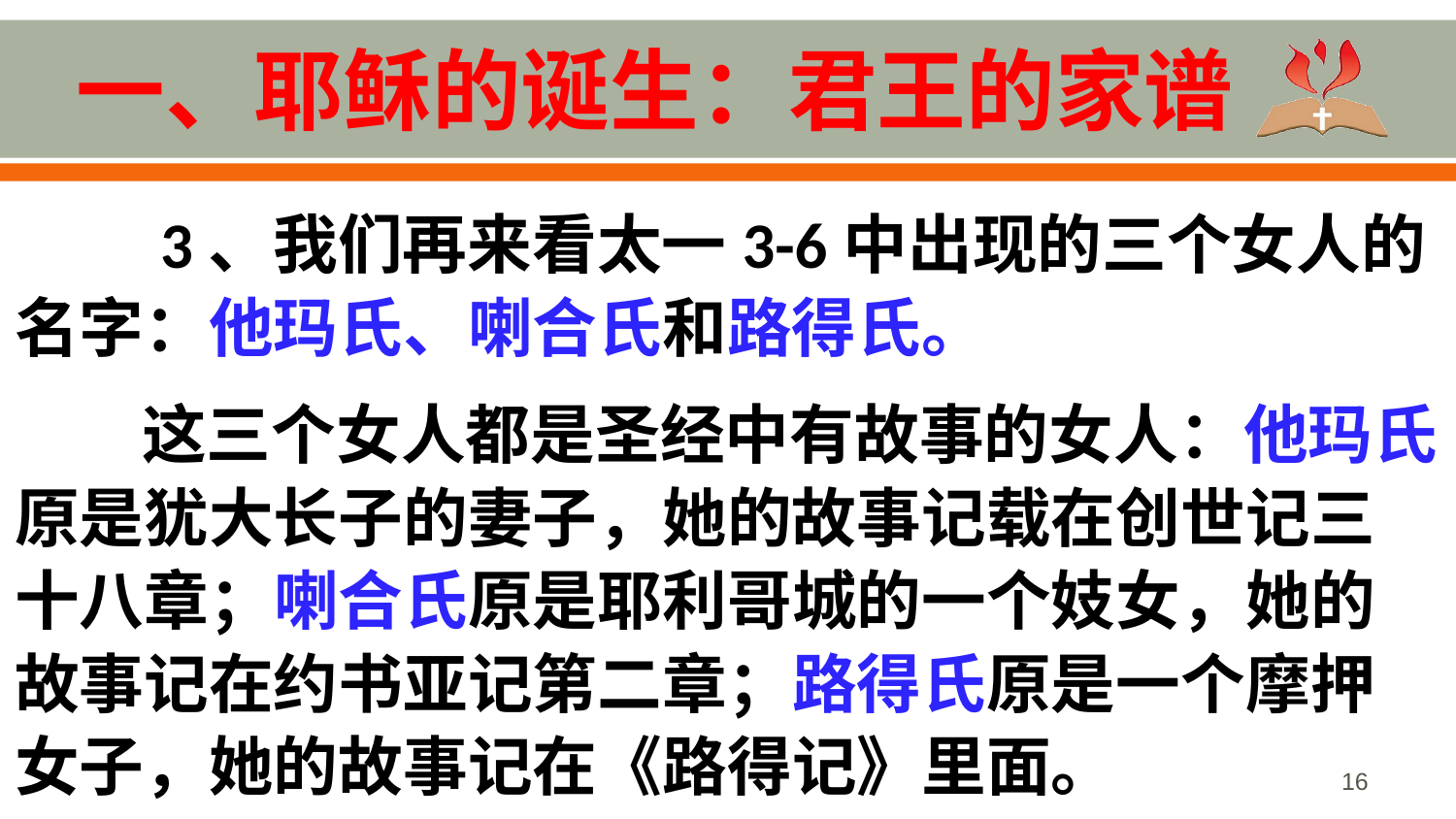

# 一、耶稣的诞生：君王的家谱
          3、我们再来看太一3-6中出现的三个女人的名字：他玛氏、喇合氏和路得氏。
这三个女人都是圣经中有故事的女人：他玛氏原是犹大长子的妻子，她的故事记载在创世记三十八章；喇合氏原是耶利哥城的一个妓女，她的故事记在约书亚记第二章；路得氏原是一个摩押女子，她的故事记在《路得记》里面。
16